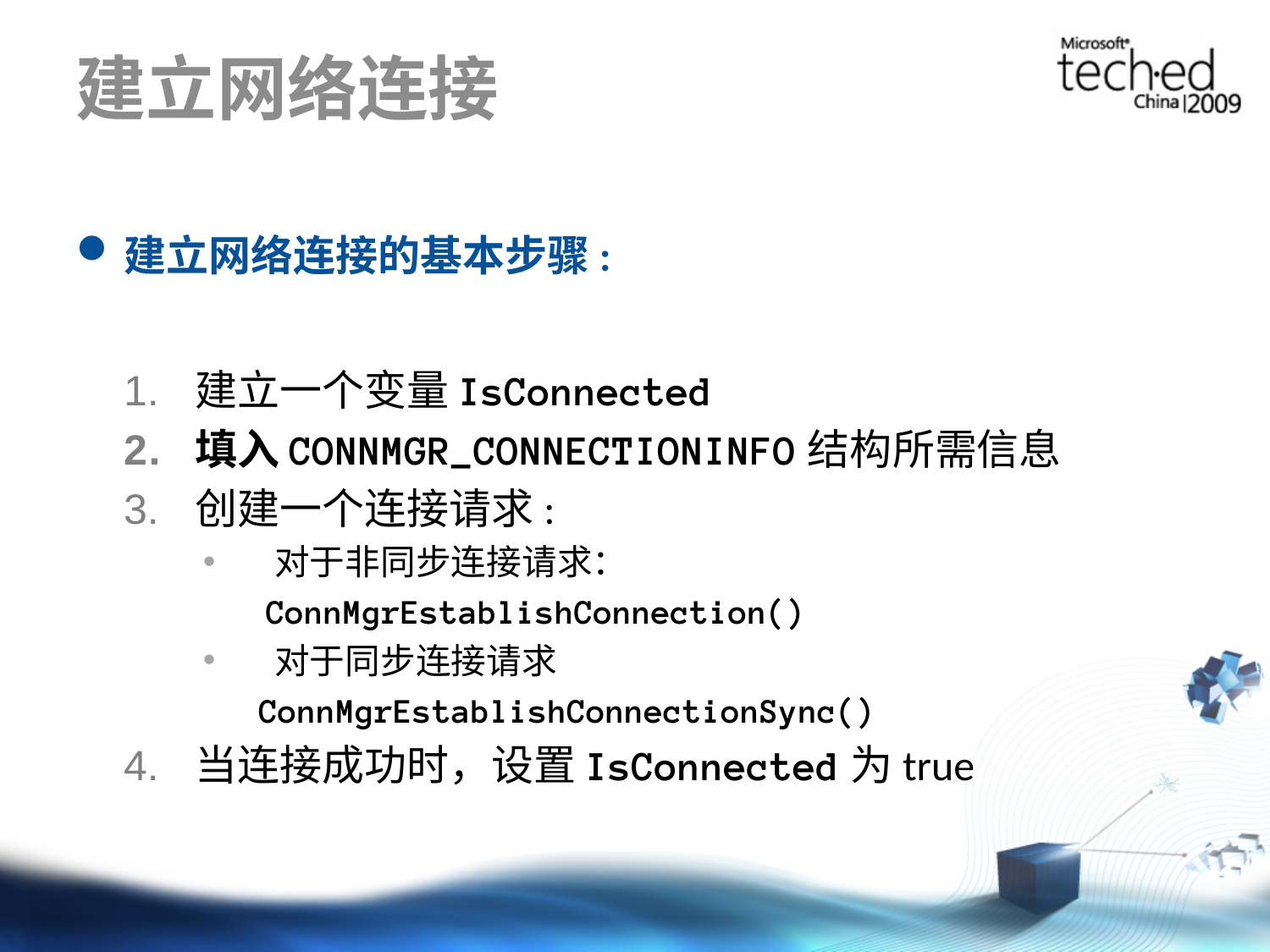

# 建立网络连接
建立网络连接的基本步骤:

建立一个变量IsConnected
填入CONNMGR_CONNECTIONINFO结构所需信息
创建一个连接请求:
对于非同步连接请求：
ConnMgrEstablishConnection()
对于同步连接请求
       ConnMgrEstablishConnectionSync()
当连接成功时，设置IsConnected为true